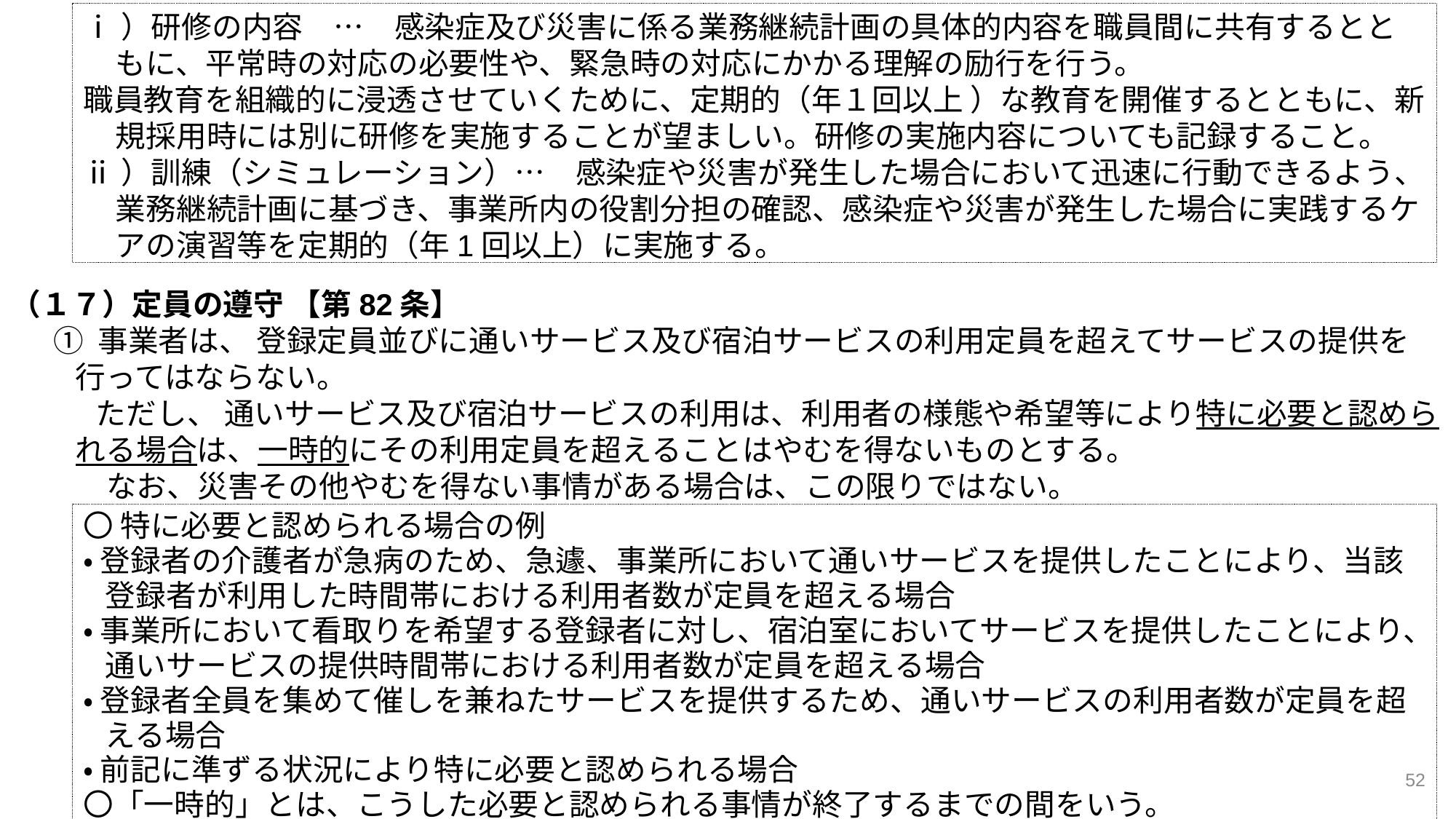

ⅰ）研修の内容　…　感染症及び災害に係る業務継続計画の具体的内容を職員間に共有するとともに、平常時の対応の必要性や、緊急時の対応にかかる理解の励行を行う。
職員教育を組織的に浸透させていくために、定期的（年１回以上 ）な教育を開催するとともに、新規採用時には別に研修を実施することが望ましい。研修の実施内容についても記録すること。
ⅱ）訓練（シミュレーション）…　感染症や災害が発生した場合において迅速に行動できるよう、業務継続計画に基づき、事業所内の役割分担の確認、感染症や災害が発生した場合に実践するケアの演習等を定期的（年1回以上）に実施する。
（１７）定員の遵守 【第82条】
 事業者は、 登録定員並びに通いサービス及び宿泊サービスの利用定員を超えてサービスの提供を行ってはならない。
ただし、 通いサービス及び宿泊サービスの利用は、利用者の様態や希望等により特に必要と認められる場合は、一時的にその利用定員を超えることはやむを得ないものとする。
なお、災害その他やむを得ない事情がある場合は、この限りではない。
〇 特に必要と認められる場合の例
・ 登録者の介護者が急病のため、急遽、事業所において通いサービスを提供したことにより、当該登録者が利用した時間帯における利用者数が定員を超える場合
・ 事業所において看取りを希望する登録者に対し、宿泊室においてサービスを提供したことにより、通いサービスの提供時間帯における利用者数が定員を超える場合
・ 登録者全員を集めて催しを兼ねたサービスを提供するため、通いサービスの利用者数が定員を超える場合
・ 前記に準ずる状況により特に必要と認められる場合
〇「一時的」とは、こうした必要と認められる事情が終了するまでの間をいう。
52